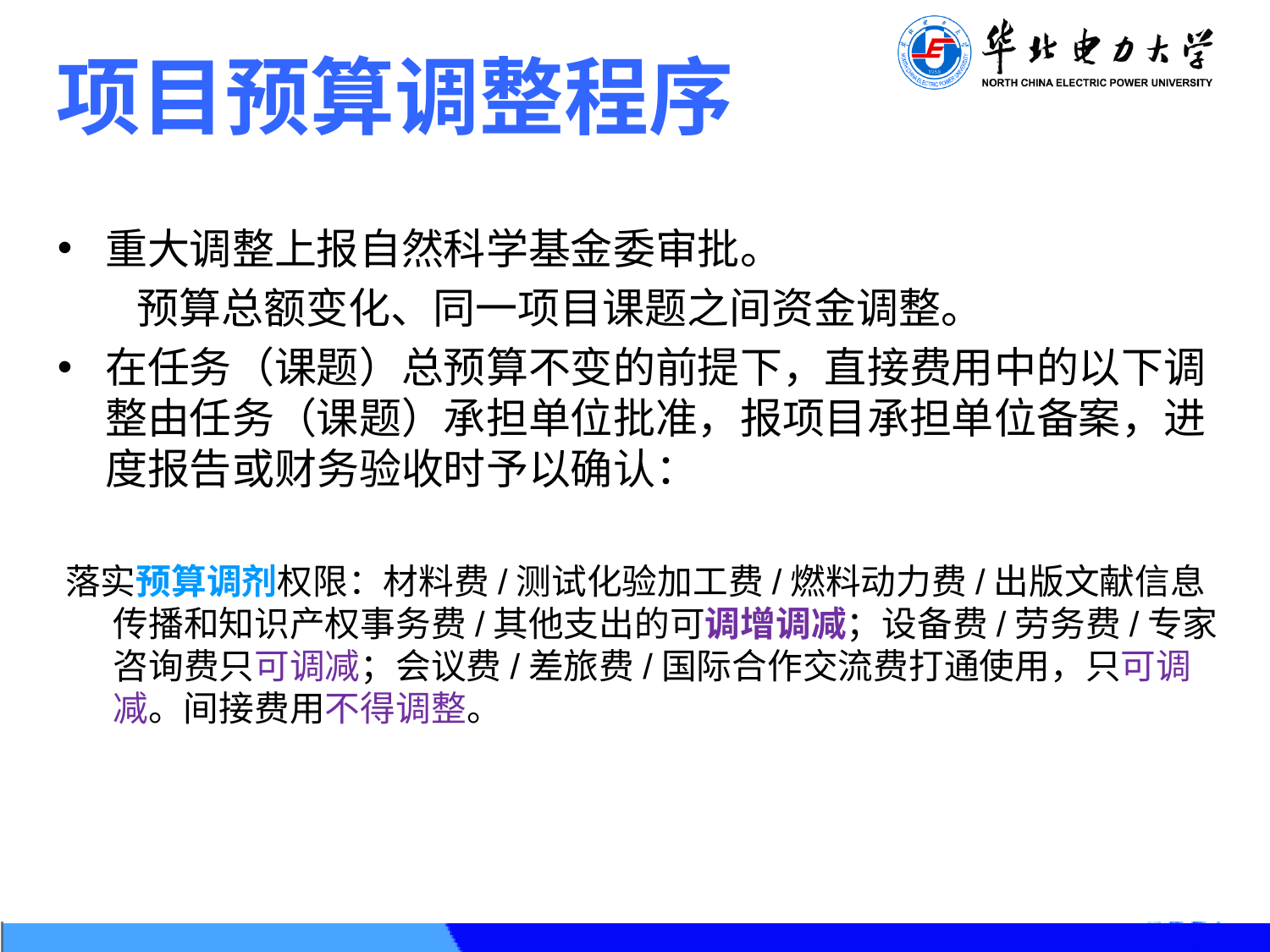

项目预算调整程序
重大调整上报自然科学基金委审批。
预算总额变化、同一项目课题之间资金调整。
在任务（课题）总预算不变的前提下，直接费用中的以下调整由任务（课题）承担单位批准，报项目承担单位备案，进度报告或财务验收时予以确认：

落实预算调剂权限：材料费/测试化验加工费/燃料动力费/出版文献信息传播和知识产权事务费/其他支出的可调增调减；设备费/劳务费/专家咨询费只可调减；会议费/差旅费/国际合作交流费打通使用，只可调减。间接费用不得调整。